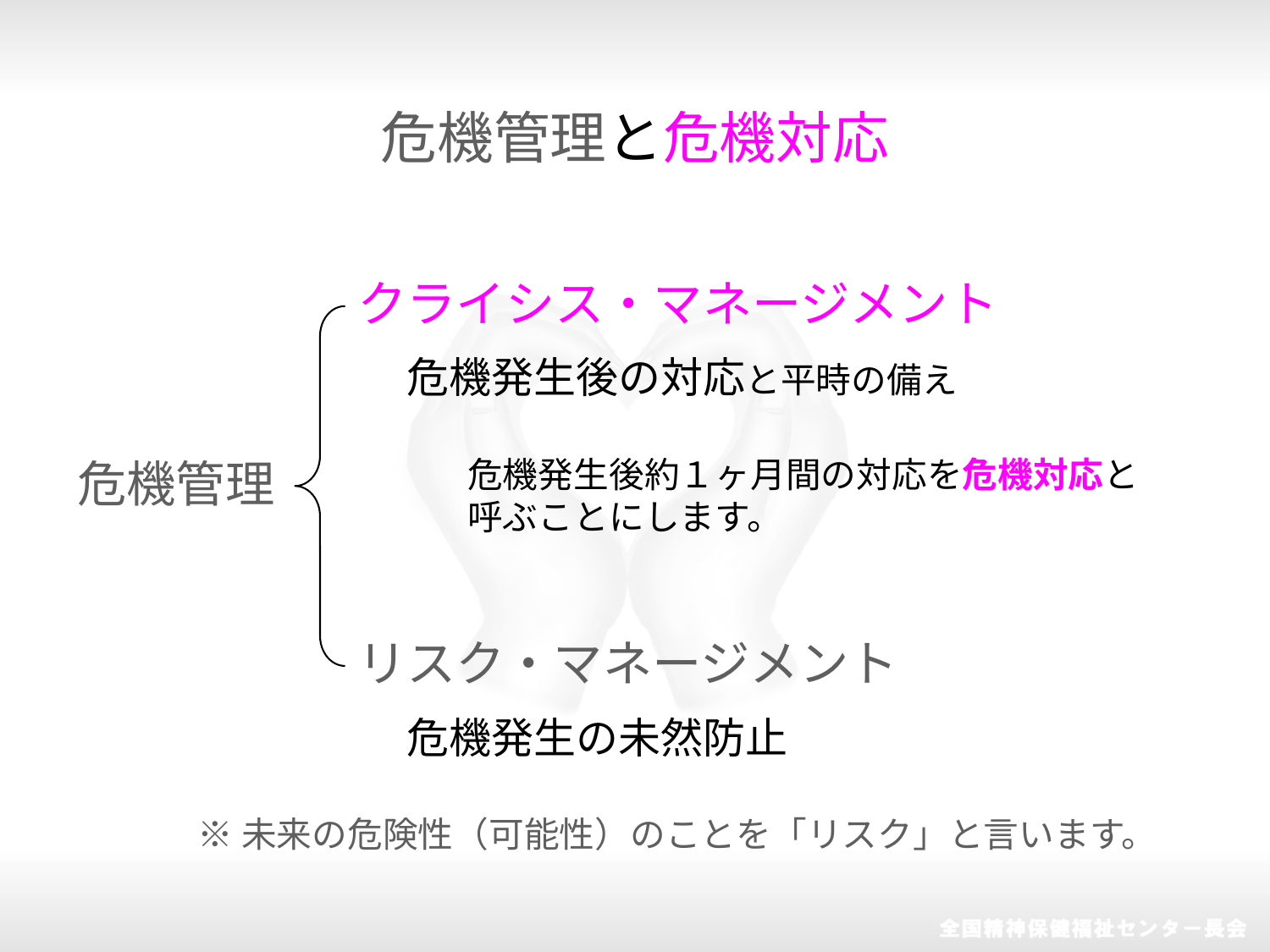

危機管理と危機対応
クライシス・マネージメント
　危機発生後の対応と平時の備え

危機管理
危機発生後約１ヶ月間の対応を危機対応と呼ぶことにします。
リスク・マネージメント
　危機発生の未然防止
※未来の危険性（可能性）のことを「リスク」と言います。